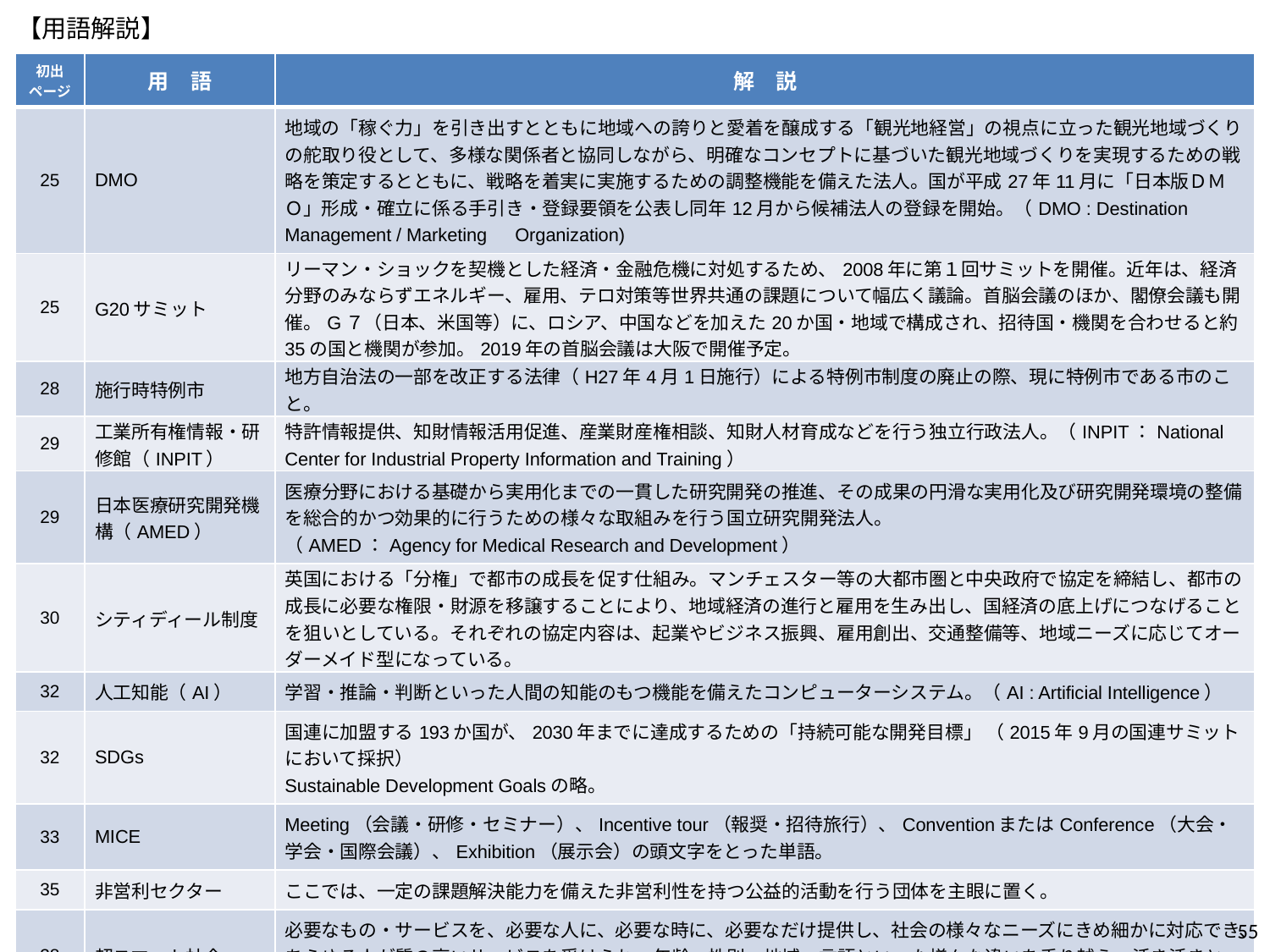

【用語解説】
| 初出 ページ | 用　語 | 解　説 |
| --- | --- | --- |
| 25 | DMO | 地域の「稼ぐ力」を引き出すとともに地域への誇りと愛着を醸成する「観光地経営」の視点に立った観光地域づくりの舵取り役として、多様な関係者と協同しながら、明確なコンセプトに基づいた観光地域づくりを実現するための戦略を策定するとともに、戦略を着実に実施するための調整機能を備えた法人。国が平成27年11月に「日本版ＤＭＯ」形成・確立に係る手引き・登録要領を公表し同年12月から候補法人の登録を開始。（DMO : Destination　Management / Marketing　Organization) |
| 25 | G20サミット | リーマン・ショックを契機とした経済・金融危機に対処するため、2008年に第１回サミットを開催。近年は、経済分野のみならずエネルギー、雇用、テロ対策等世界共通の課題について幅広く議論。首脳会議のほか、閣僚会議も開催。G７（日本、米国等）に、ロシア、中国などを加えた20か国・地域で構成され、招待国・機関を合わせると約35の国と機関が参加。2019年の首脳会議は大阪で開催予定。 |
| 28 | 施行時特例市 | 地方自治法の一部を改正する法律（H27年4月1日施行）による特例市制度の廃止の際、現に特例市である市のこと。 |
| 29 | 工業所有権情報・研修館（INPIT） | 特許情報提供、知財情報活用促進、産業財産権相談、知財人材育成などを行う独立行政法人。（INPIT：National Center for Industrial Property Information and Training） |
| 29 | 日本医療研究開発機構（AMED） | 医療分野における基礎から実用化までの一貫した研究開発の推進、その成果の円滑な実用化及び研究開発環境の整備を総合的かつ効果的に行うための様々な取組みを行う国立研究開発法人。 （AMED：Agency for Medical Research and Development） |
| 30 | シティディール制度 | 英国における「分権」で都市の成長を促す仕組み。マンチェスター等の大都市圏と中央政府で協定を締結し、都市の成長に必要な権限・財源を移譲することにより、地域経済の進行と雇用を生み出し、国経済の底上げにつなげることを狙いとしている。それぞれの協定内容は、起業やビジネス振興、雇用創出、交通整備等、地域ニーズに応じてオーダーメイド型になっている。 |
| 32 | 人工知能（AI） | 学習・推論・判断といった人間の知能のもつ機能を備えたコンピューターシステム。（AI : Artificial Intelligence） |
| 32 | SDGs | 国連に加盟する193か国が、2030年までに達成するための「持続可能な開発目標」 （2015年9月の国連サミットにおいて採択） Sustainable Development Goalsの略。 |
| 33 | MICE | Meeting（会議・研修・セミナー）、Incentive tour（報奨・招待旅行）、ConventionまたはConference（大会・学会・国際会議）、Exhibition（展示会）の頭文字をとった単語。 |
| 35 | 非営利セクター | ここでは、一定の課題解決能力を備えた非営利性を持つ公益的活動を行う団体を主眼に置く。 |
| 38 | 超スマート社会 | 必要なもの・サービスを、必要な人に、必要な時に、必要なだけ提供し、社会の様々なニーズにきめ細かに対応でき、あらゆる人が質の高いサービスを受けられ、年齢、性別、地域、言語といった様々な違いを乗り越え、活き活きと快適に暮らすことのできる社会。 |
| 38 | エコシステム | 生態系。ここでは、自然界の生態系のように複数の企業や人材、支援機関などが相互に関連し合いながら、その相互作用によってベンチャー企業やイノベーションが次々生み出されていく環境の意。 |
| 38 | ビッグデータ | 従来のデータ処理・管理のあり方では活用が困難であるような巨大データ群を意味する。データ量、サイズの大きさに加え、様々な種類・形式が含まれる。交通情報や携帯電話の利用データ、犯罪情報、人の歩行情報など情報の範囲は多様である。これらのデータを記録し、活用することによって、新たな予測が可能になったり、新たな仕組みやシステムを生み出す基礎とすることなどが可能である。 |
55